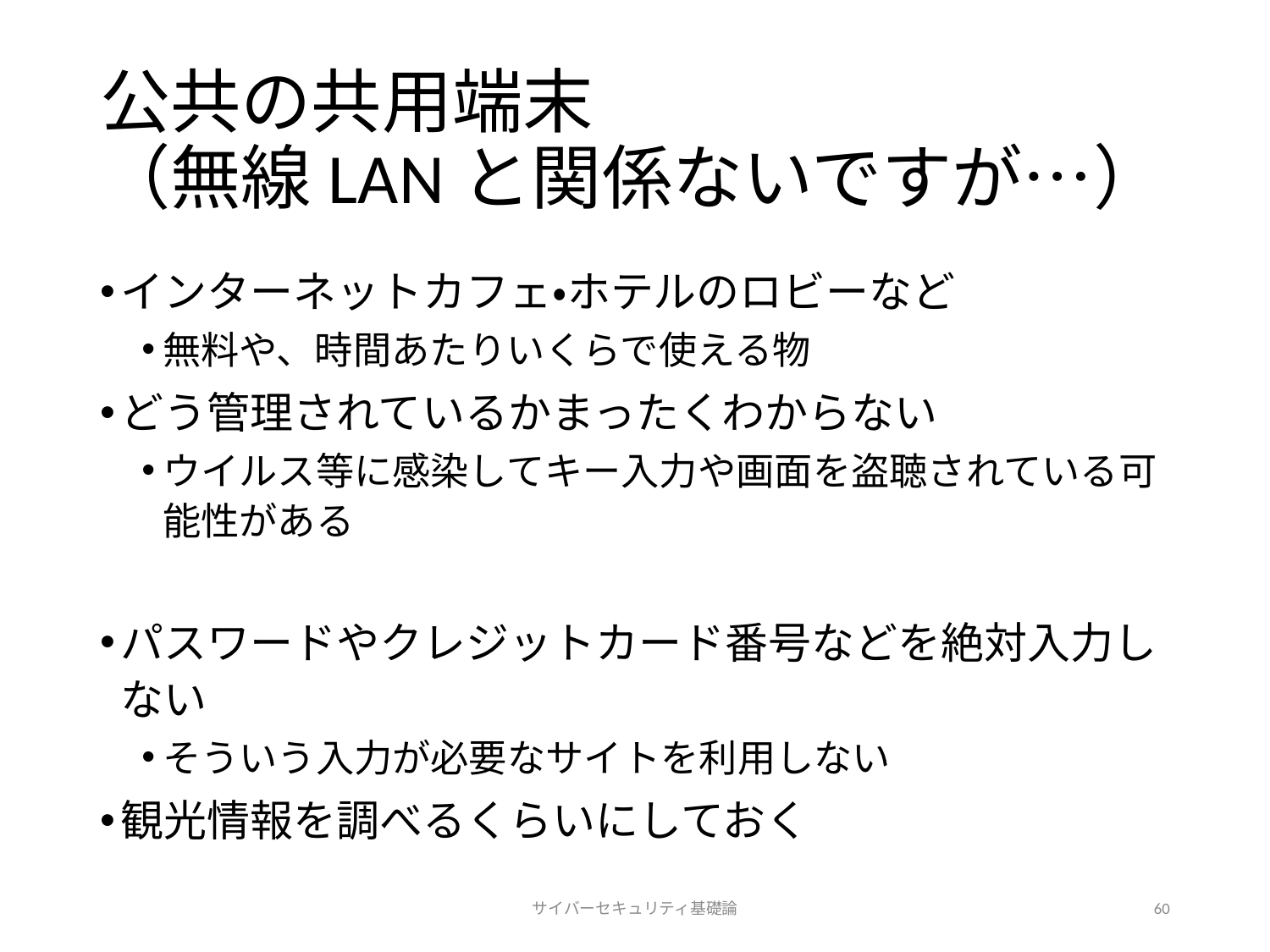

# 公共の共用端末 （無線LANと関係ないですが…）
インターネットカフェ・ホテルのロビーなど
無料や、時間あたりいくらで使える物
どう管理されているかまったくわからない
ウイルス等に感染してキー入力や画面を盗聴されている可能性がある

パスワードやクレジットカード番号などを絶対入力しない
そういう入力が必要なサイトを利用しない
観光情報を調べるくらいにしておく
サイバーセキュリティ基礎論
60